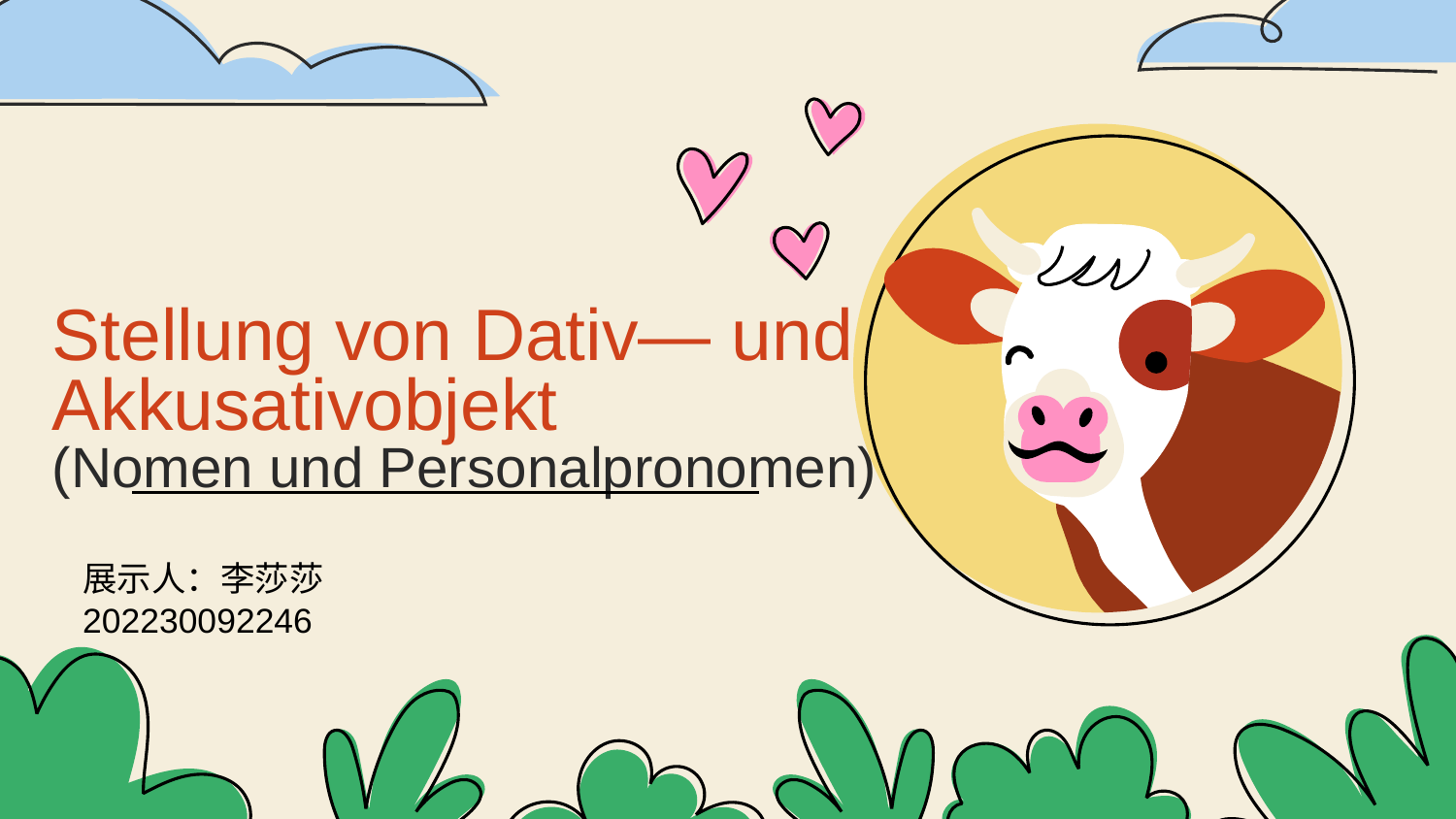

# Stellung von Dativ— und  Akkusativobjekt (Nomen und Personalpronomen)
展示人：李莎莎
202230092246